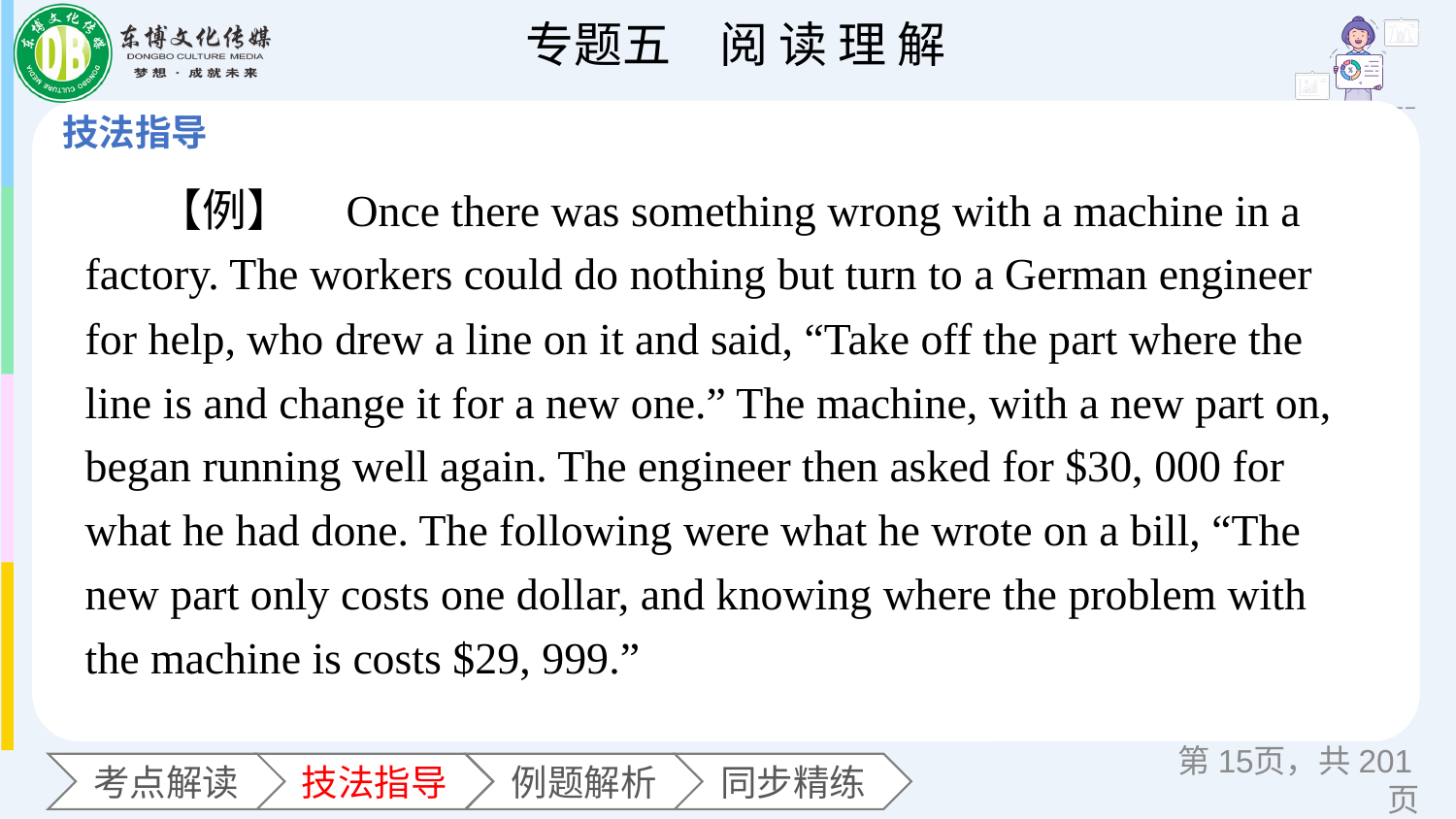

【例】　Once there was something wrong with a machine in a factory. The workers could do nothing but turn to a German engineer for help, who drew a line on it and said, “Take off the part where the line is and change it for a new one.” The machine, with a new part on, began running well again. The engineer then asked for $30, 000 for what he had done. The following were what he wrote on a bill, “The new part only costs one dollar, and knowing where the problem with the machine is costs $29, 999.”
第15页，共201页